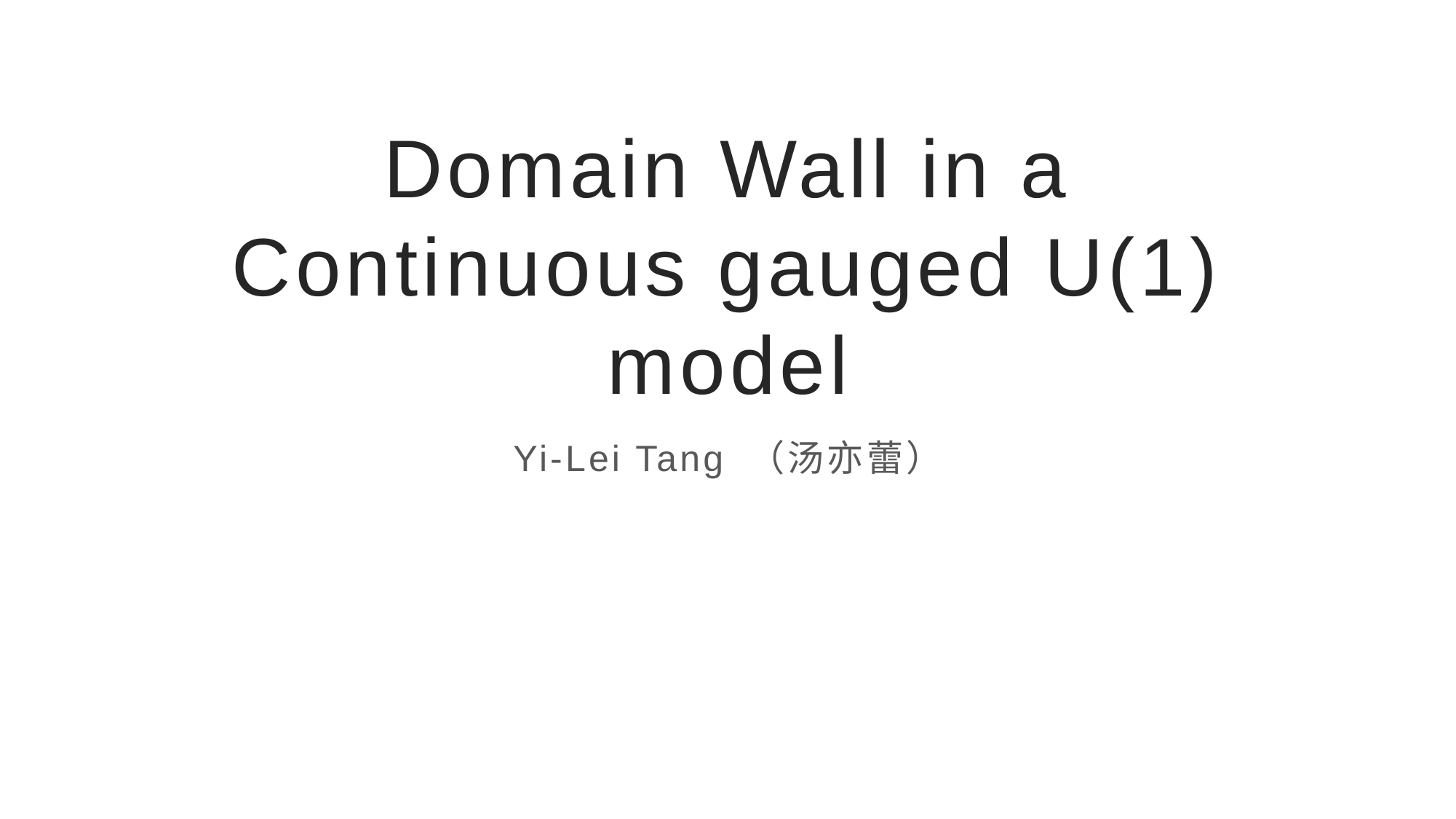

# Domain Wall in a Continuous gauged U(1) model
Yi-Lei Tang （汤亦蕾）